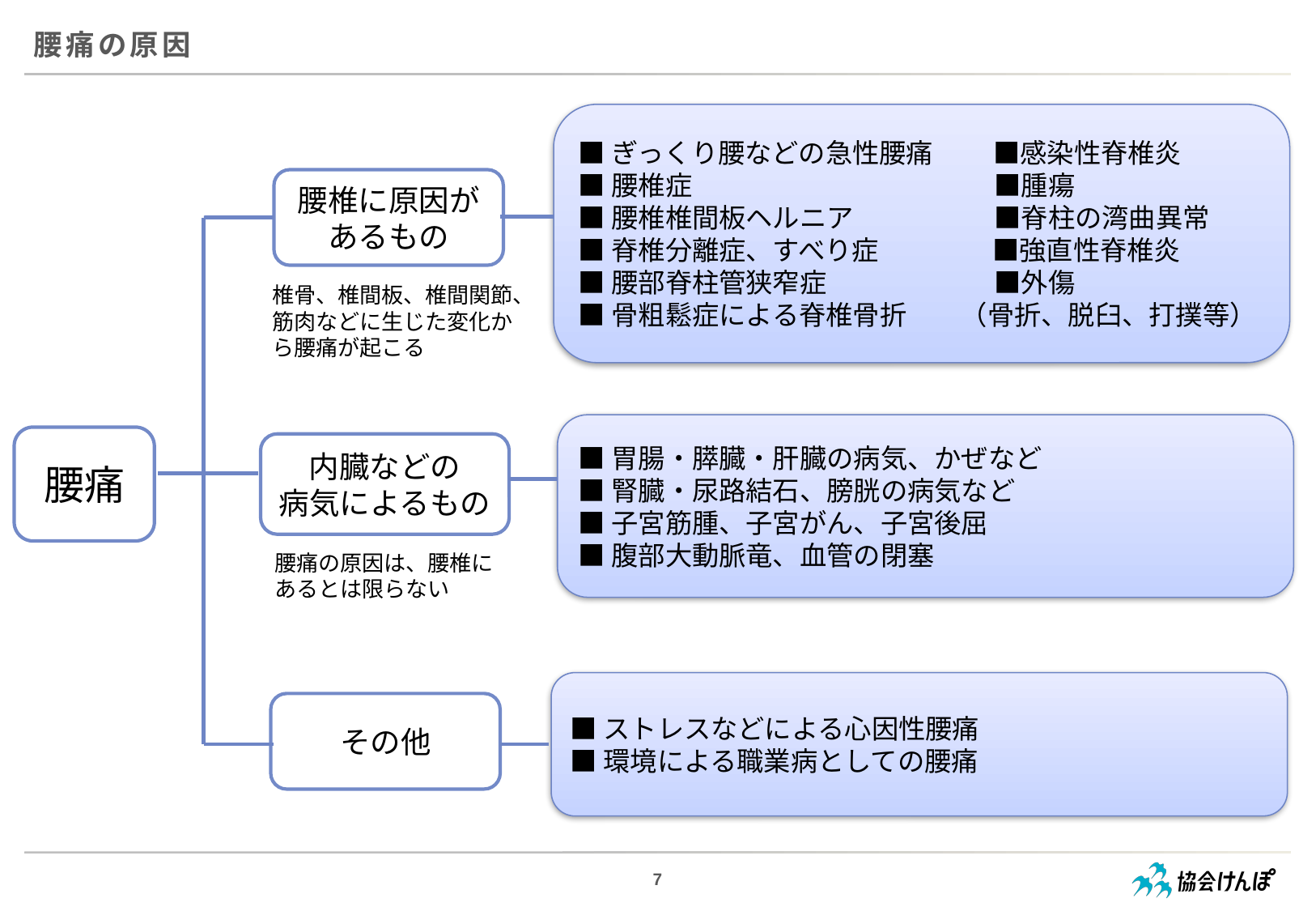

腰痛の原因
■ぎっくり腰などの急性腰痛　　 ■感染性脊椎炎
■腰椎症　　　　　　　　　　　 ■腫瘍
■腰椎椎間板ヘルニア　　　　　 ■脊柱の湾曲異常
■脊椎分離症、すべり症　　　　 ■強直性脊椎炎
■腰部脊柱管狭窄症　　　　　　 ■外傷
■骨粗鬆症による脊椎骨折　　（骨折、脱臼、打撲等）
腰椎に原因が
あるもの
椎骨、椎間板、椎間関節、筋肉などに生じた変化から腰痛が起こる
■胃腸・膵臓・肝臓の病気、かぜなど
■腎臓・尿路結石、膀胱の病気など
■子宮筋腫、子宮がん、子宮後屈
■腹部大動脈竜、血管の閉塞
腰痛
内臓などの
病気によるもの
腰痛の原因は、腰椎にあるとは限らない
■ストレスなどによる心因性腰痛
■環境による職業病としての腰痛
その他